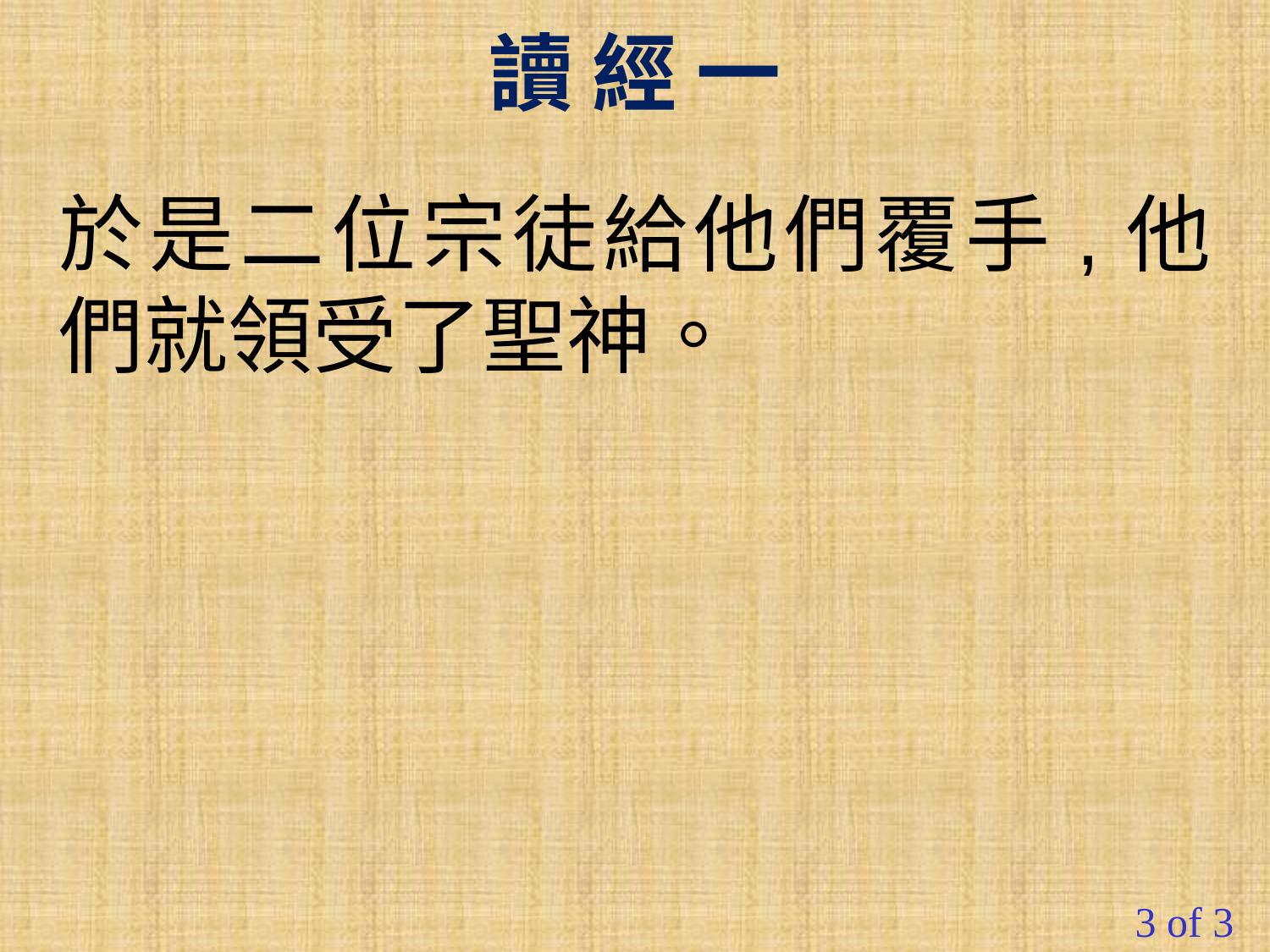

讀 經 一

於是二位宗徒給他們覆手,他們就領受了聖神。
#
3 of 3